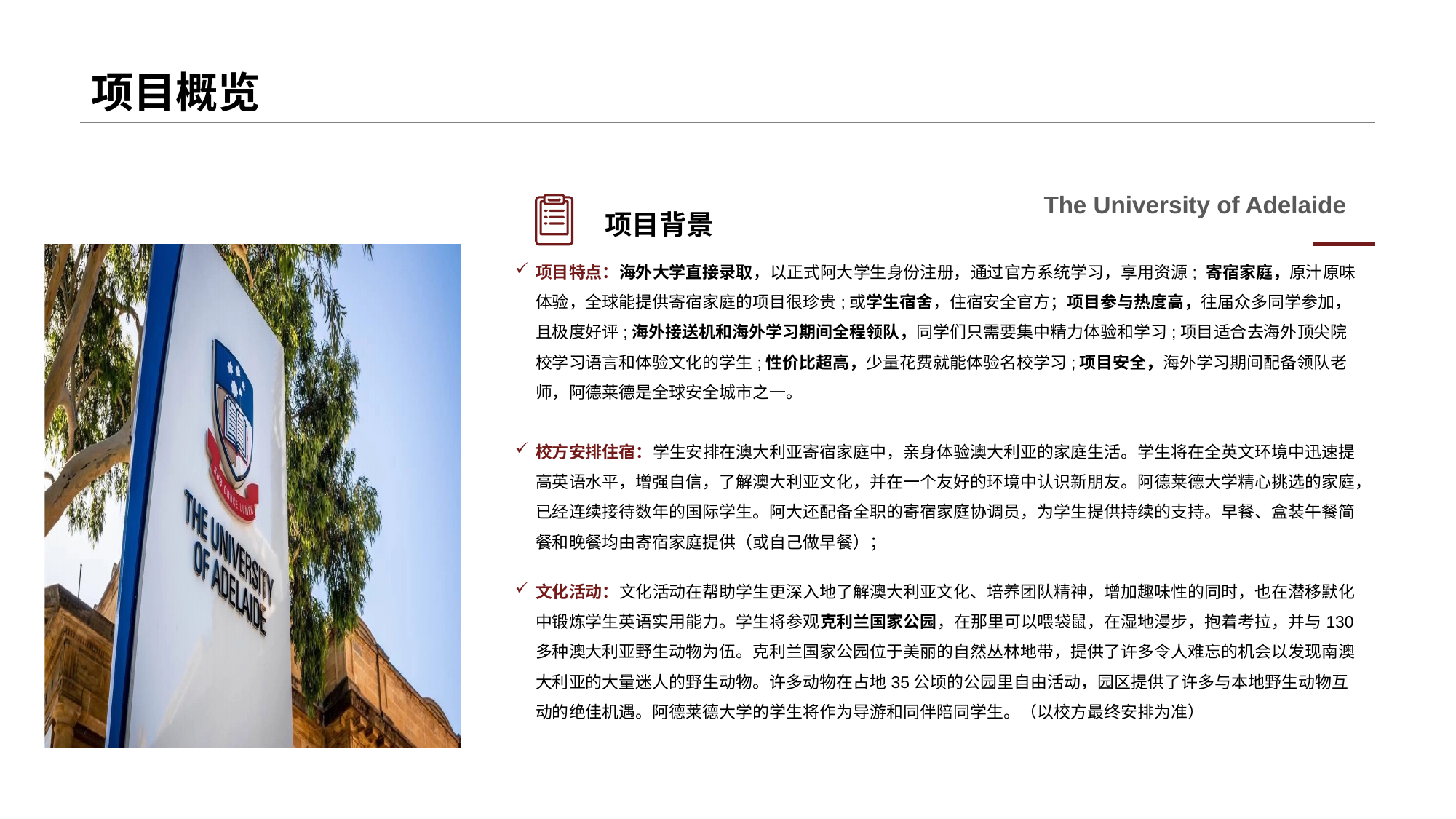

# 项目概览
The University of Adelaide

项目背景

项目特点：海外大学直接录取，以正式阿大学生身份注册，通过官方系统学习，享用资源; 寄宿家庭，原汁原味体验，全球能提供寄宿家庭的项目很珍贵;或学生宿舍，住宿安全官方；项目参与热度高，往届众多同学参加，且极度好评;海外接送机和海外学习期间全程领队，同学们只需要集中精力体验和学习;项目适合去海外顶尖院校学习语言和体验文化的学生;性价比超高，少量花费就能体验名校学习;项目安全，海外学习期间配备领队老师，阿德莱德是全球安全城市之一。

校方安排住宿：学生安排在澳大利亚寄宿家庭中，亲身体验澳大利亚的家庭生活。学生将在全英文环境中迅速提高英语水平，增强自信，了解澳大利亚文化，并在一个友好的环境中认识新朋友。阿德莱德大学精心挑选的家庭，已经连续接待数年的国际学生。阿大还配备全职的寄宿家庭协调员，为学生提供持续的支持。早餐、盒装午餐简餐和晚餐均由寄宿家庭提供（或自己做早餐）；

文化活动：文化活动在帮助学生更深入地了解澳大利亚文化、培养团队精神，增加趣味性的同时，也在潜移默化中锻炼学生英语实用能力。学生将参观克利兰国家公园，在那里可以喂袋鼠，在湿地漫步，抱着考拉，并与130多种澳大利亚野生动物为伍。克利兰国家公园位于美丽的自然丛林地带，提供了许多令人难忘的机会以发现南澳大利亚的大量迷人的野生动物。许多动物在占地35公顷的公园里自由活动，园区提供了许多与本地野生动物互动的绝佳机遇。阿德莱德大学的学生将作为导游和同伴陪同学生。（以校方最终安排为准）